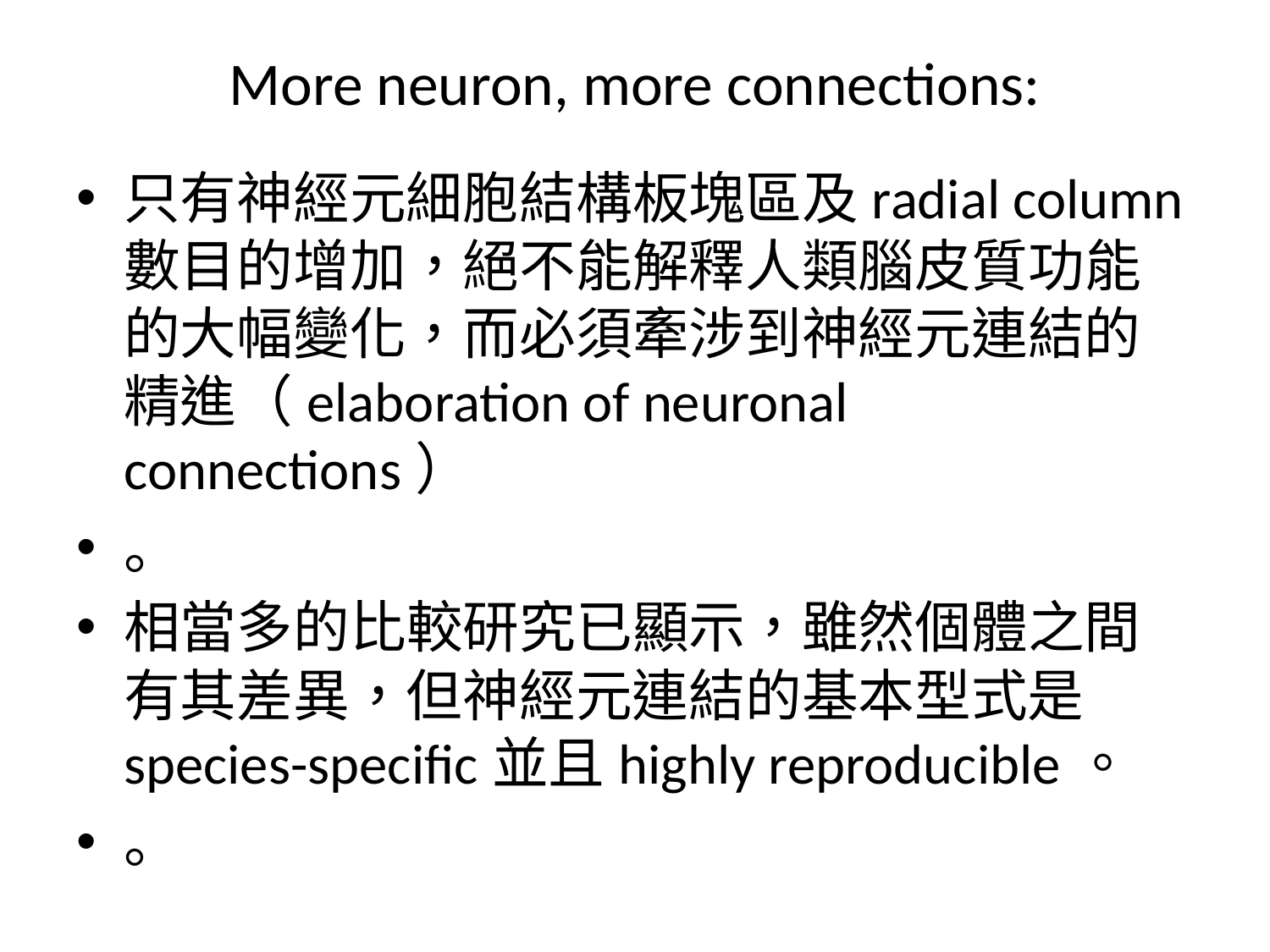

# More neuron, more connections:
只有神經元細胞結構板塊區及radial column數目的增加，絕不能解釋人類腦皮質功能的大幅變化，而必須牽涉到神經元連結的精進（elaboration of neuronal connections）
。
相當多的比較研究已顯示，雖然個體之間有其差異，但神經元連結的基本型式是species-specific並且highly reproducible。
。